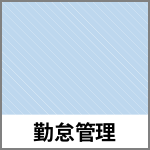

画像を挿入したら
トリミングして修正

勤怠管理
素材（写真）
素材（イラスト）
O-DAN (オーダン）- 無料写真素材・フリーフォト検索
商用可・フリーイラスト素材｜ソコスト
写真素材なら「写真AC」無料（フリー）ダウンロードOK
美しい無料画像と写真の数々 | Unsplash